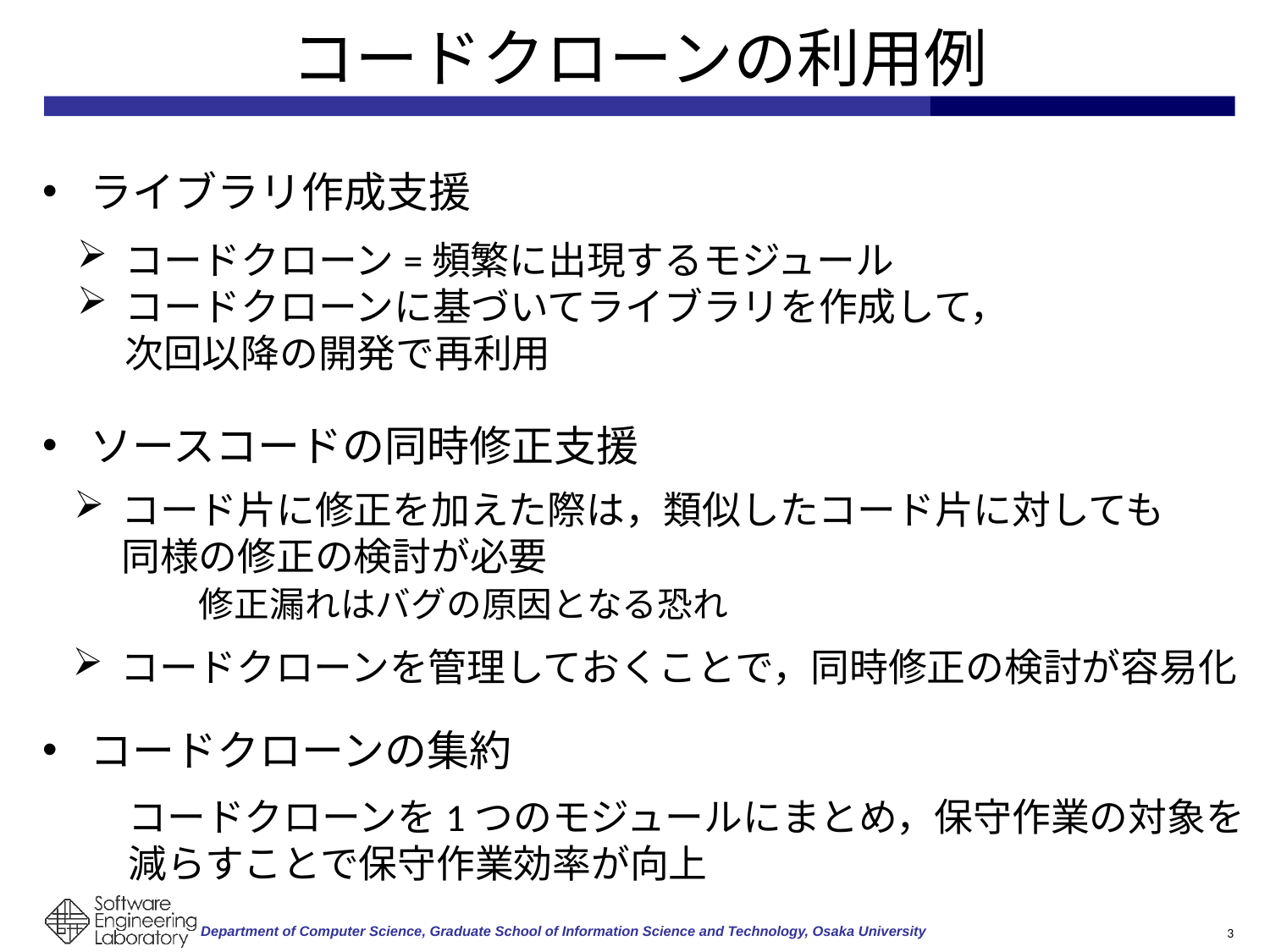

# コードクローンの利用例
ライブラリ作成支援

ソースコードの同時修正支援

コードクローンの集約
コードクローン=頻繁に出現するモジュール
コードクローンに基づいてライブラリを作成して，
次回以降の開発で再利用
コード片に修正を加えた際は，類似したコード片に対しても
同様の修正の検討が必要
　　修正漏れはバグの原因となる恐れ
コードクローンを管理しておくことで，同時修正の検討が容易化
　　コードクローンを1つのモジュールにまとめ，保守作業の対象を
　　減らすことで保守作業効率が向上
3